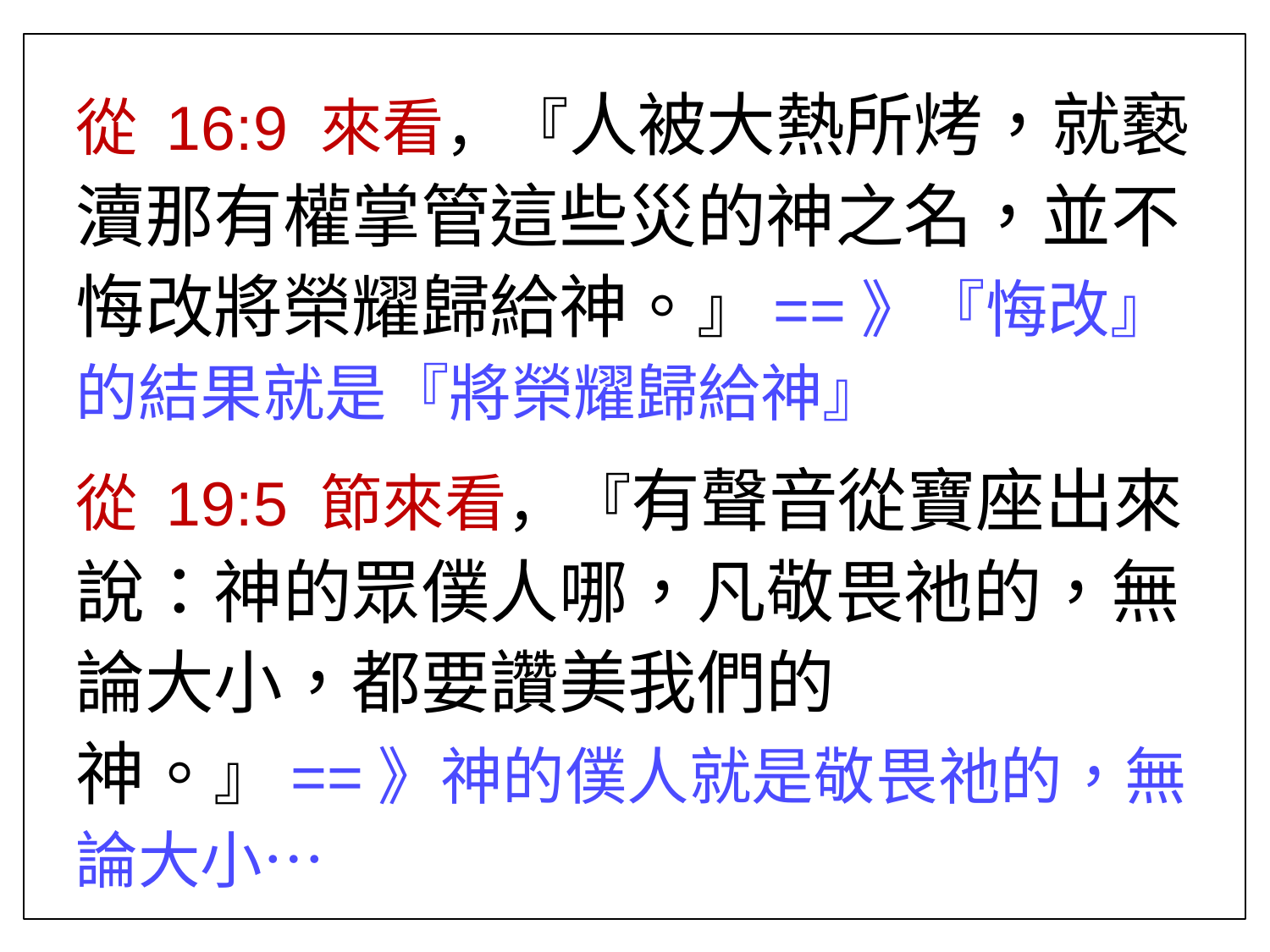

從 16:9 來看，『人被大熱所烤，就褻瀆那有權掌管這些災的神之名，並不悔改將榮耀歸給神。』==》『悔改』的結果就是『將榮耀歸給神』
從 19:5 節來看，『有聲音從寶座出來說：神的眾僕人哪，凡敬畏祂的，無論大小，都要讚美我們的神。』==》神的僕人就是敬畏祂的，無論大小…